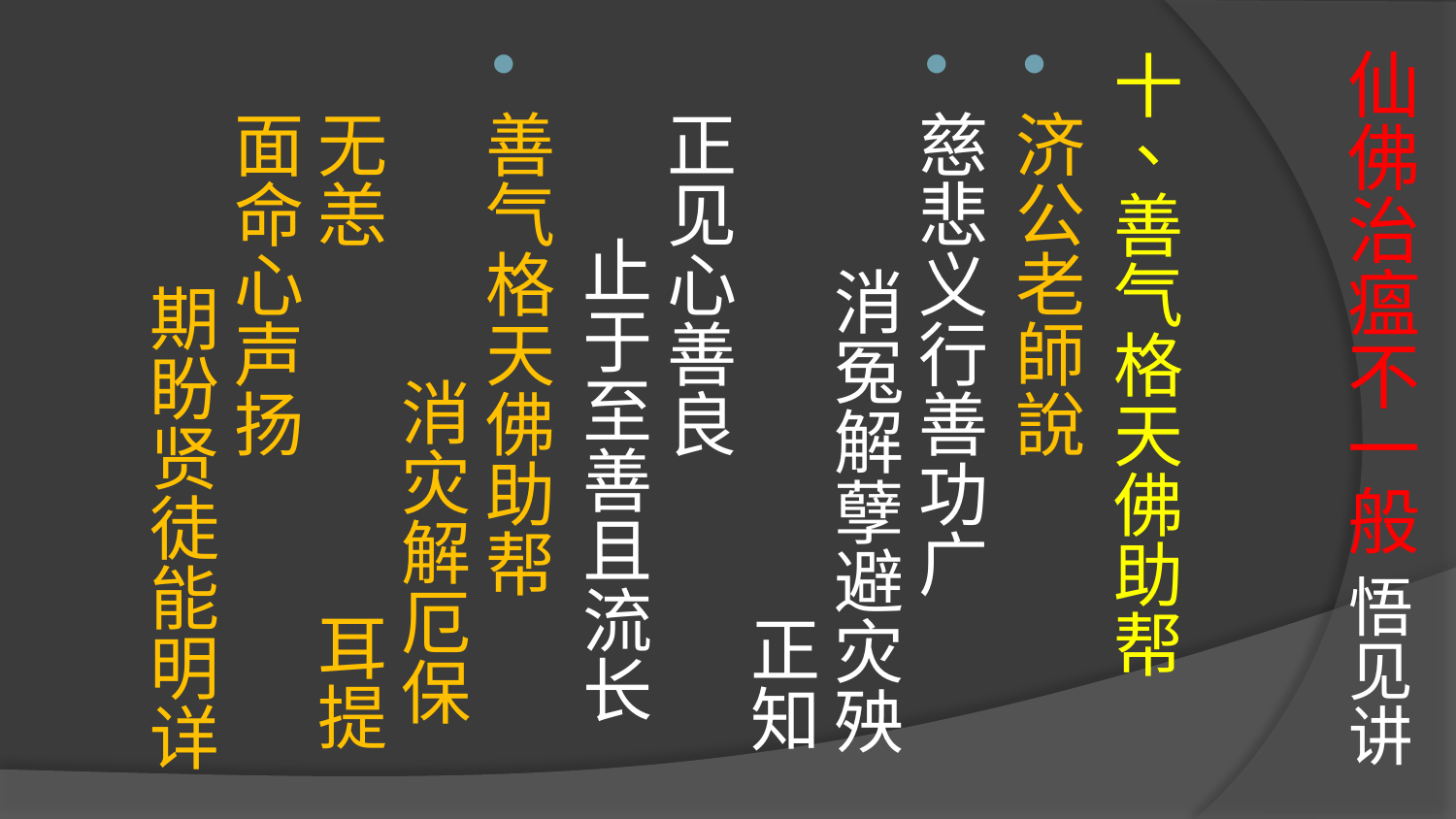

# 仙佛治瘟不一般 悟见讲
十、善气格天佛助帮
济公老師說
慈悲义行善功广                      消冤解孽避灾殃                                  正知正见心善良                             止于至善且流长
善气格天佛助帮                             消灾解厄保无恙                       耳提面命心声扬                                期盼贤徒能明详